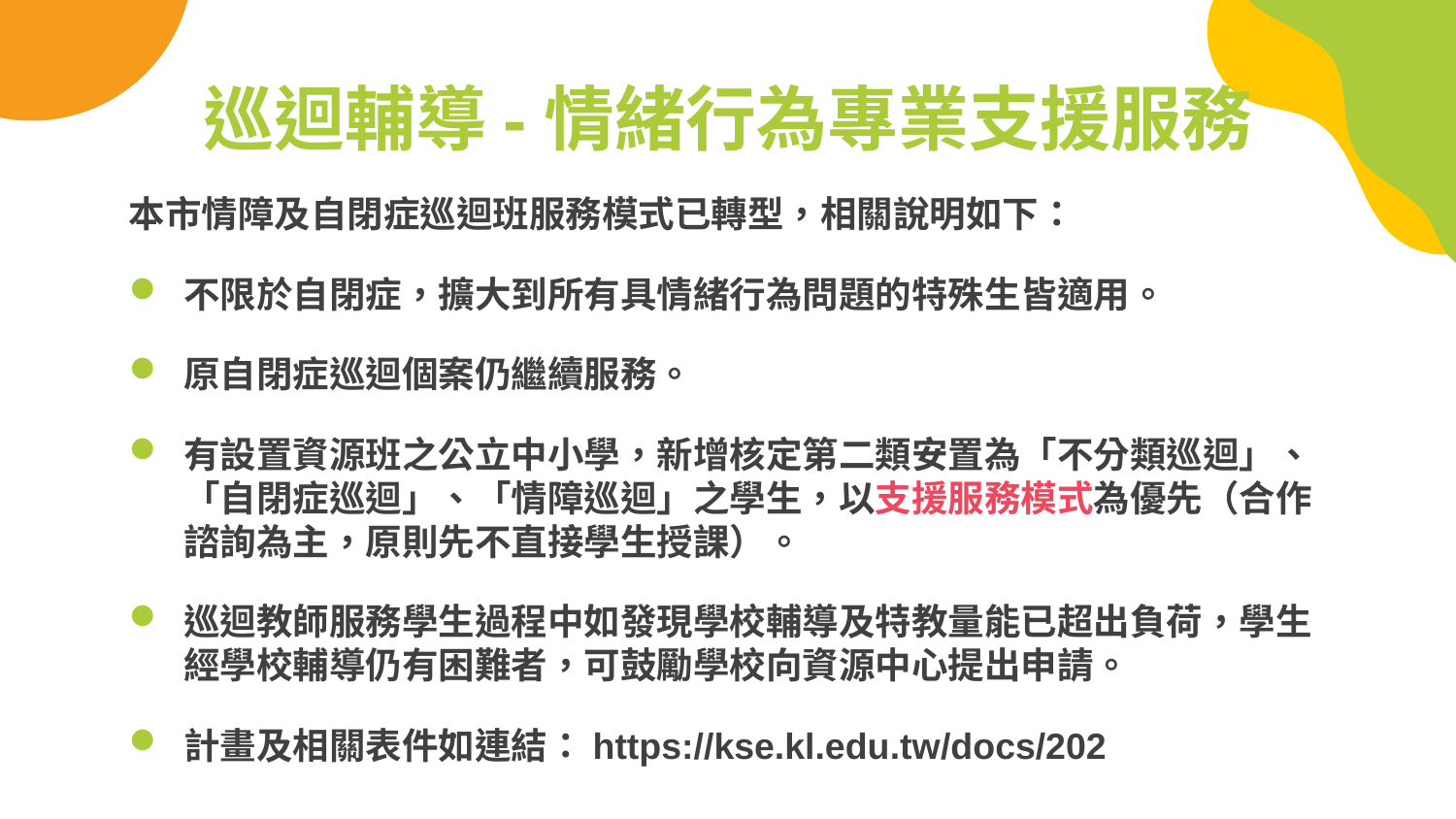

# 巡迴輔導-情緒行為專業支援服務
本市情障及自閉症巡迴班服務模式已轉型，相關說明如下：
不限於自閉症，擴大到所有具情緒行為問題的特殊生皆適用。
原自閉症巡迴個案仍繼續服務。
有設置資源班之公立中小學，新增核定第二類安置為「不分類巡迴」、「自閉症巡迴」、「情障巡迴」之學生，以支援服務模式為優先（合作諮詢為主，原則先不直接學生授課）。
巡迴教師服務學生過程中如發現學校輔導及特教量能已超出負荷，學生經學校輔導仍有困難者，可鼓勵學校向資源中心提出申請。
計畫及相關表件如連結：https://kse.kl.edu.tw/docs/202